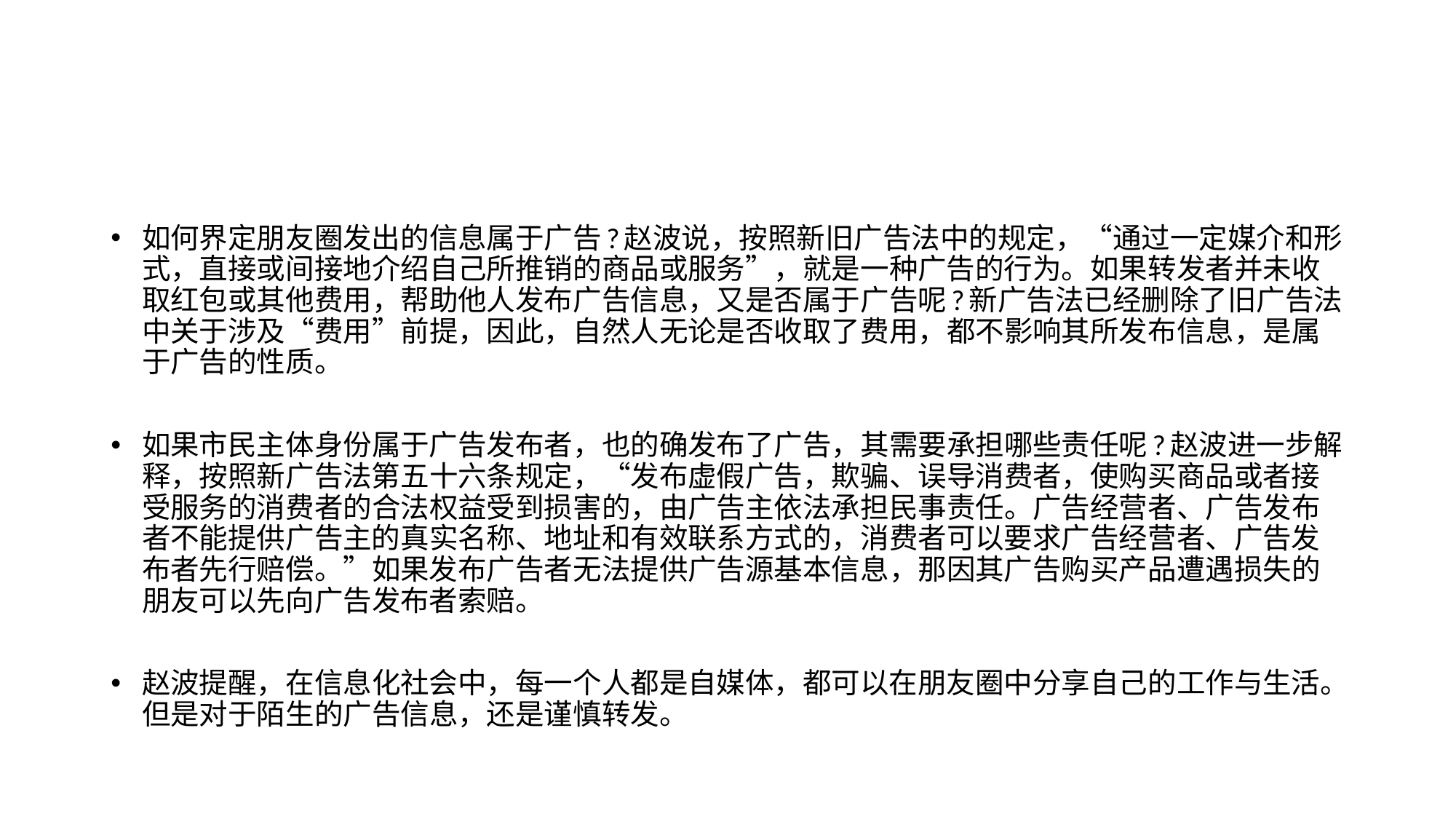

#
如何界定朋友圈发出的信息属于广告?赵波说，按照新旧广告法中的规定，“通过一定媒介和形式，直接或间接地介绍自己所推销的商品或服务”，就是一种广告的行为。如果转发者并未收取红包或其他费用，帮助他人发布广告信息，又是否属于广告呢?新广告法已经删除了旧广告法中关于涉及“费用”前提，因此，自然人无论是否收取了费用，都不影响其所发布信息，是属于广告的性质。

如果市民主体身份属于广告发布者，也的确发布了广告，其需要承担哪些责任呢?赵波进一步解释，按照新广告法第五十六条规定，“发布虚假广告，欺骗、误导消费者，使购买商品或者接受服务的消费者的合法权益受到损害的，由广告主依法承担民事责任。广告经营者、广告发布者不能提供广告主的真实名称、地址和有效联系方式的，消费者可以要求广告经营者、广告发布者先行赔偿。”如果发布广告者无法提供广告源基本信息，那因其广告购买产品遭遇损失的朋友可以先向广告发布者索赔。

赵波提醒，在信息化社会中，每一个人都是自媒体，都可以在朋友圈中分享自己的工作与生活。但是对于陌生的广告信息，还是谨慎转发。